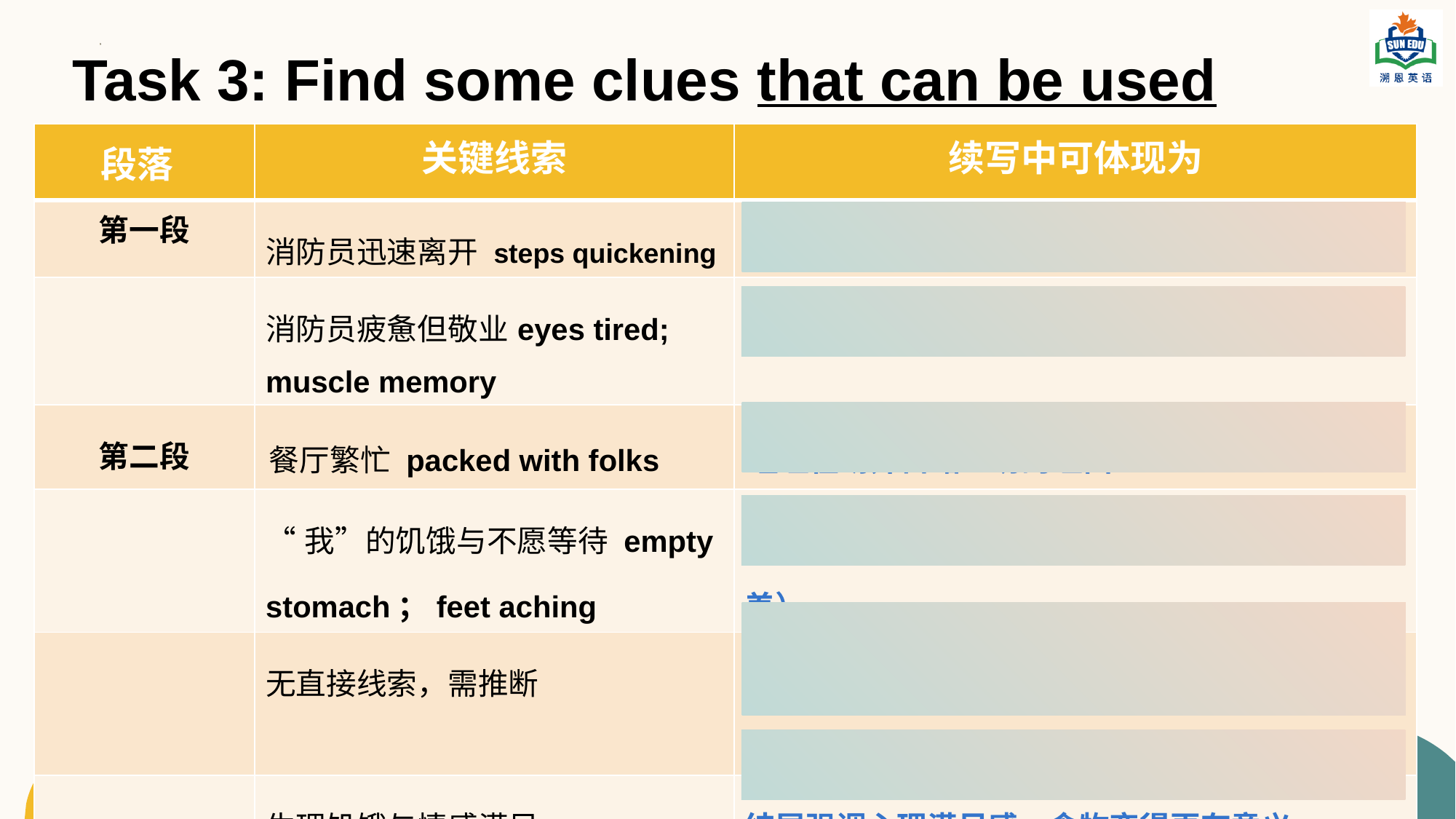

Task 3: Find some clues that can be used
| 段落 | 关键线索 | 续写中可体现为 |
| --- | --- | --- |
| 第一段 | 消防员迅速离开 steps quickening | “我”的动作要快：冲出去、呼喊 |
|  | 消防员疲惫但敬业eyes tired; muscle memory | 他们的反应：短暂惊讶、疲惫的微笑、简短感谢 |
| 第二段 | 餐厅繁忙 packed with folks | 经理在场并目睹一切的理由 |
|  | “我”的饥饿与不愿等待 empty stomach；feet aching | “我”回柜台时预期的负面情绪（与后续形成反差） |
|  | 无直接线索，需推断 | 经理的赞赏和慷慨行为（免费食物），完成善意循环 |
|  | 生理饥饿与情感满足 | 结尾强调心理满足感，食物变得更有意义 |